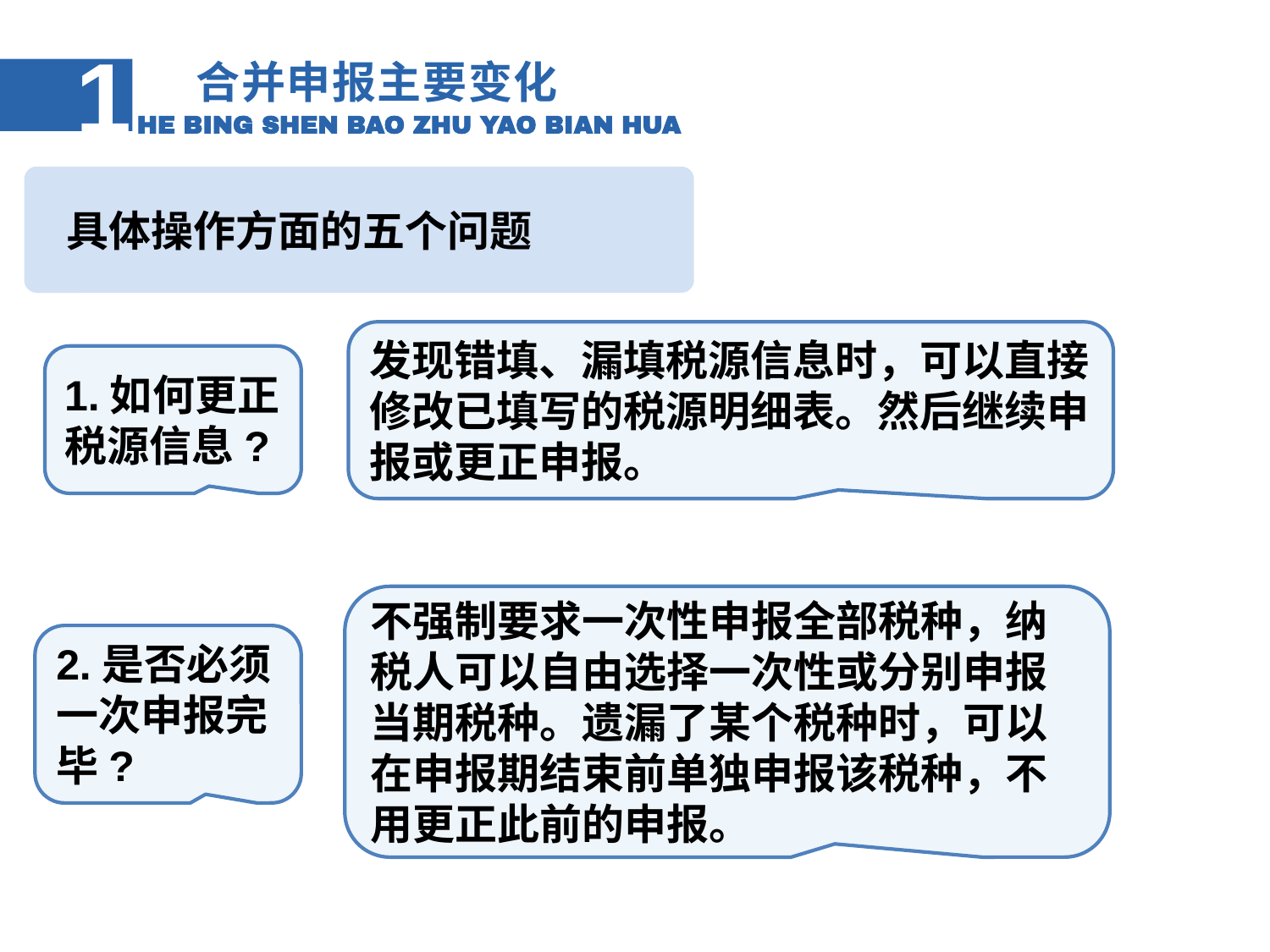

1
合并申报主要变化

HE BING SHEN BAO ZHU YAO BIAN HUA

具体操作方面的五个问题
1
发现错填、漏填税源信息时，可以直接修改已填写的税源明细表。然后继续申报或更正申报。
1.如何更正税源信息?
不强制要求一次性申报全部税种，纳税人可以自由选择一次性或分别申报当期税种。遗漏了某个税种时，可以在申报期结束前单独申报该税种，不用更正此前的申报。
2.是否必须一次申报完毕?